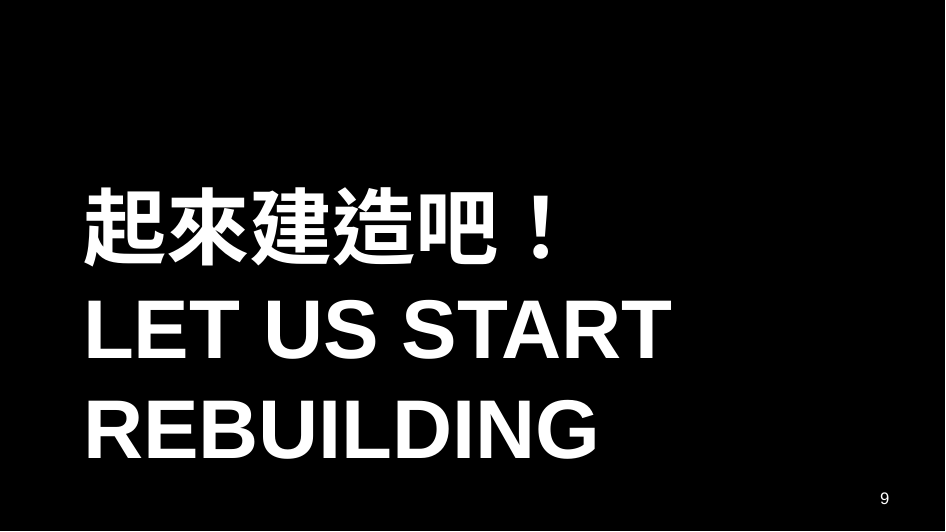

# 起來建造吧！ Let us start rebuilding
9